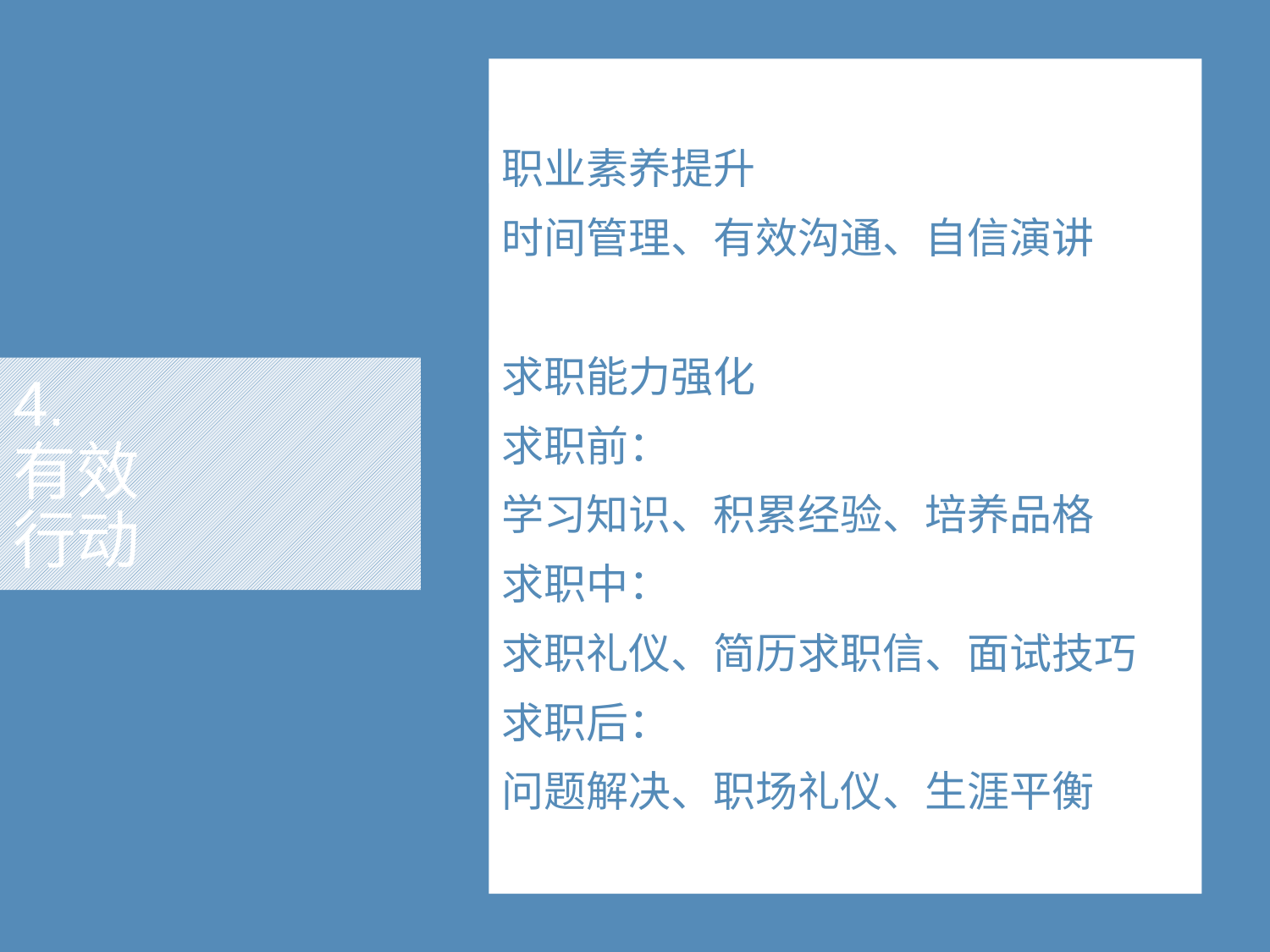

职业素养提升
时间管理、有效沟通、自信演讲

求职能力强化
求职前：
学习知识、积累经验、培养品格
求职中：
求职礼仪、简历求职信、面试技巧
求职后：
问题解决、职场礼仪、生涯平衡

# 4. 有效 行动